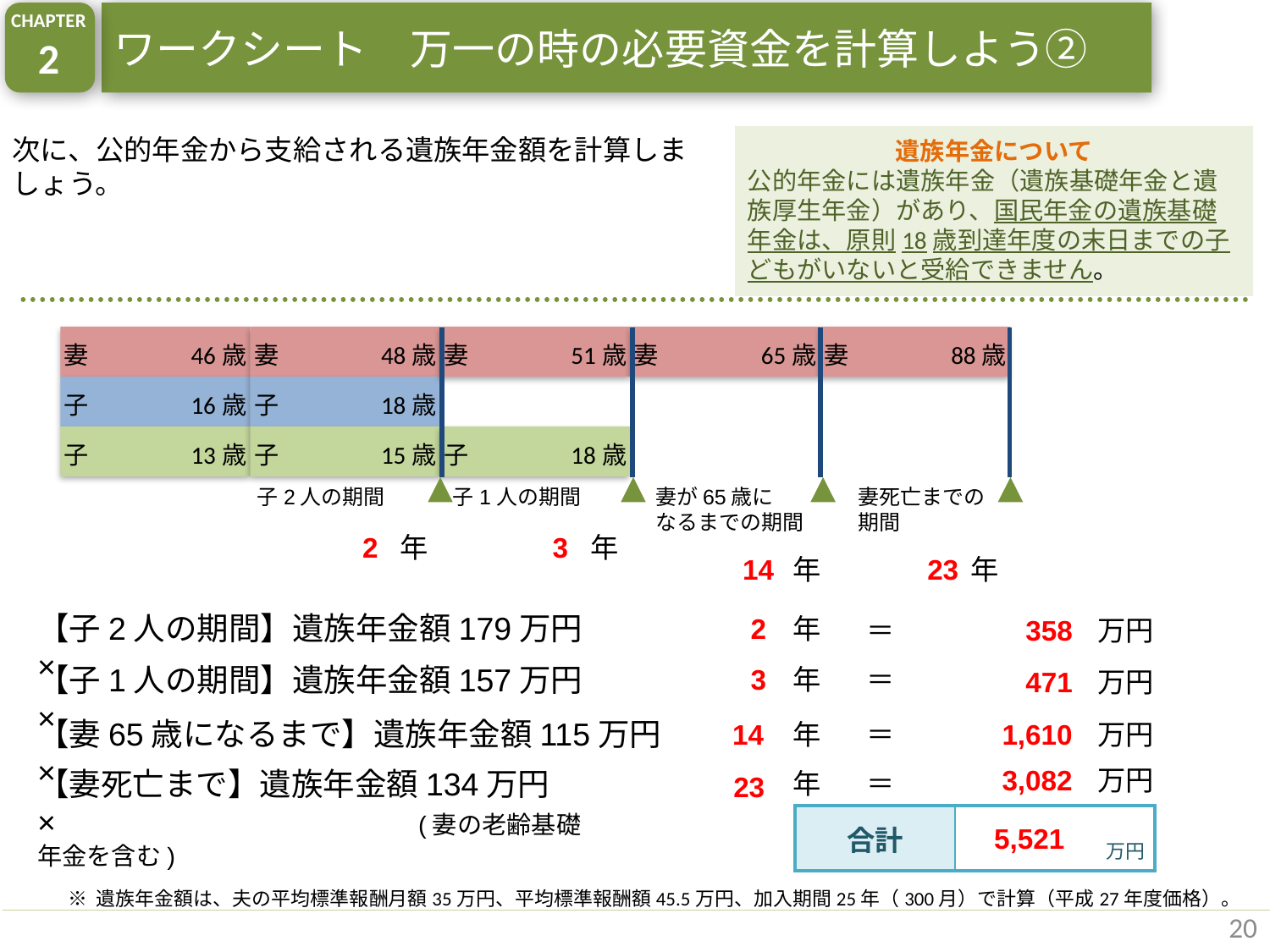

CHAPTER
2
ワークシート　万一の時の必要資金を計算しよう②
次に、公的年金から支給される遺族年金額を計算しましょう。
遺族年金について
公的年金には遺族年金（遺族基礎年金と遺族厚生年金）があり、国民年金の遺族基礎年金は、原則18歳到達年度の末日までの子どもがいないと受給できません。
妻	46歳
子	16歳
子	13歳
妻	48歳
子	18歳
子	15歳
妻	51歳
子	18歳
妻	65歳
妻	88歳
子2人の期間

子1人の期間

妻が65歳に
なるまでの期間

妻死亡までの
期間

2
年
3
年
14
年
23
年
【子2人の期間】遺族年金額179万円×
2
年
＝
358
万円
【子1人の期間】遺族年金額157万円×
3
年
＝
471
万円
【妻65歳になるまで】遺族年金額115万円×
14
年
＝
1,610
万円
3,082
万円
【妻死亡まで】遺族年金額134万円×　　　　　		(妻の老齢基礎年金を含む)
年
＝
23
| 合計 | 万円 |
| --- | --- |
5,521
※ 遺族年金額は、夫の平均標準報酬月額35万円、平均標準報酬額45.5万円、加入期間25年（300月）で計算（平成27年度価格）。
20